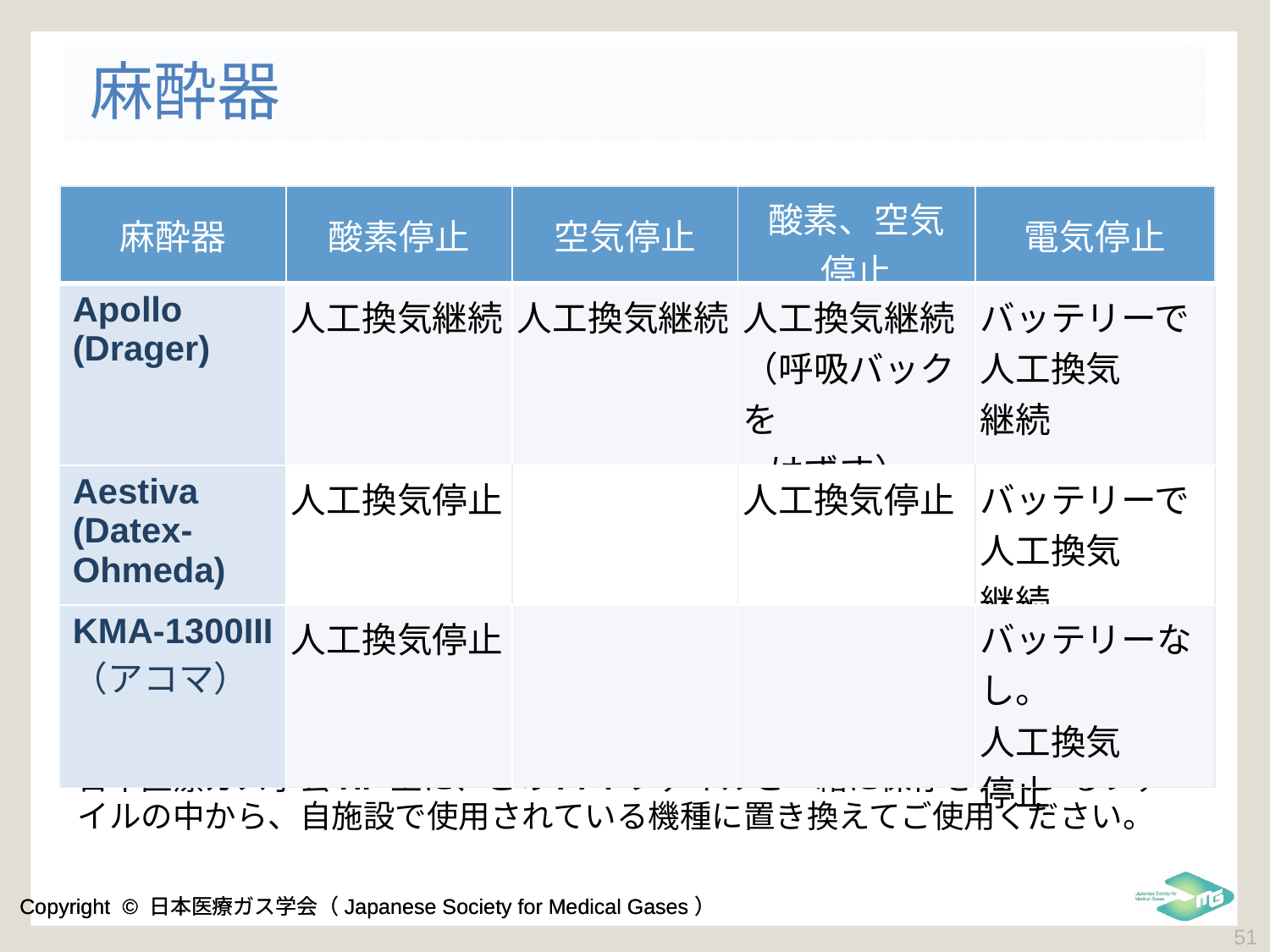

# 麻酔器
| 麻酔器 | 酸素停止 | 空気停止 | 酸素、空気 停止 | 電気停止 |
| --- | --- | --- | --- | --- |
| Apollo (Drager) | 人工換気継続 | 人工換気継続 | 人工換気継続 （呼吸バックを はずす） | バッテリーで 人工換気 継続 |
| Aestiva (Datex-Ohmeda) | 人工換気停止 |  | 人工換気停止 | バッテリーで 人工換気 継続 |
| KMA-1300III （アコマ） | 人工換気停止 |  |  | バッテリーなし。 人工換気 停止 |
このページで使用する麻酔器の機種に関して：
日本医療ガス学会HP上に、このPPTファイルと一緒に保存されているファイルの中から、自施設で使用されている機種に置き換えてご使用ください。
 51